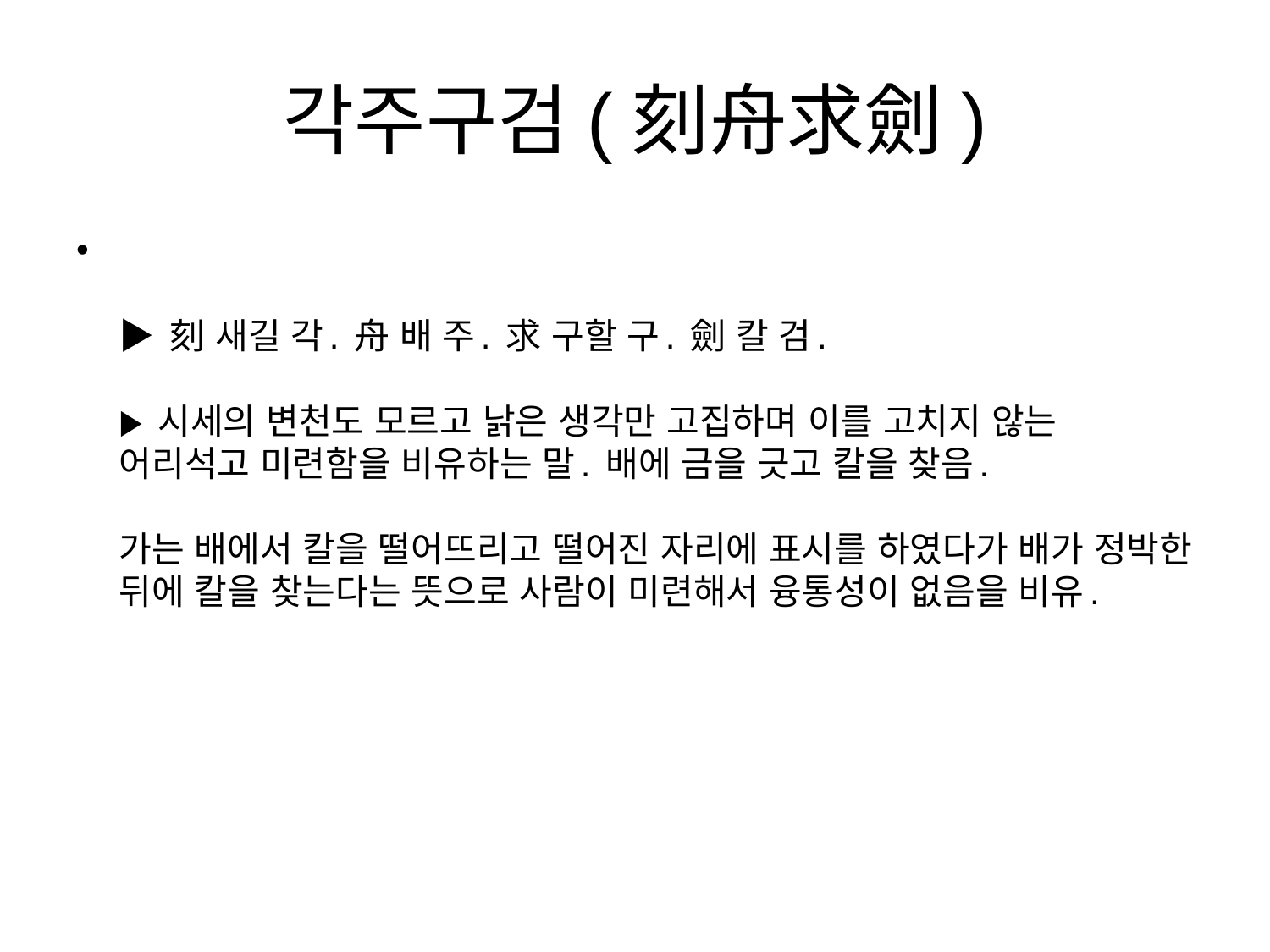

# 각주구검(刻舟求劍)
▶ 刻 새길 각. 舟 배 주. 求 구할 구. 劍 칼 검.
▶ 시세의 변천도 모르고 낡은 생각만 고집하며 이를 고치지 않는 어리석고 미련함을 비유하는 말. 배에 금을 긋고 칼을 찾음.
가는 배에서 칼을 떨어뜨리고 떨어진 자리에 표시를 하였다가 배가 정박한 뒤에 칼을 찾는다는 뜻으로 사람이 미련해서 융통성이 없음을 비유.